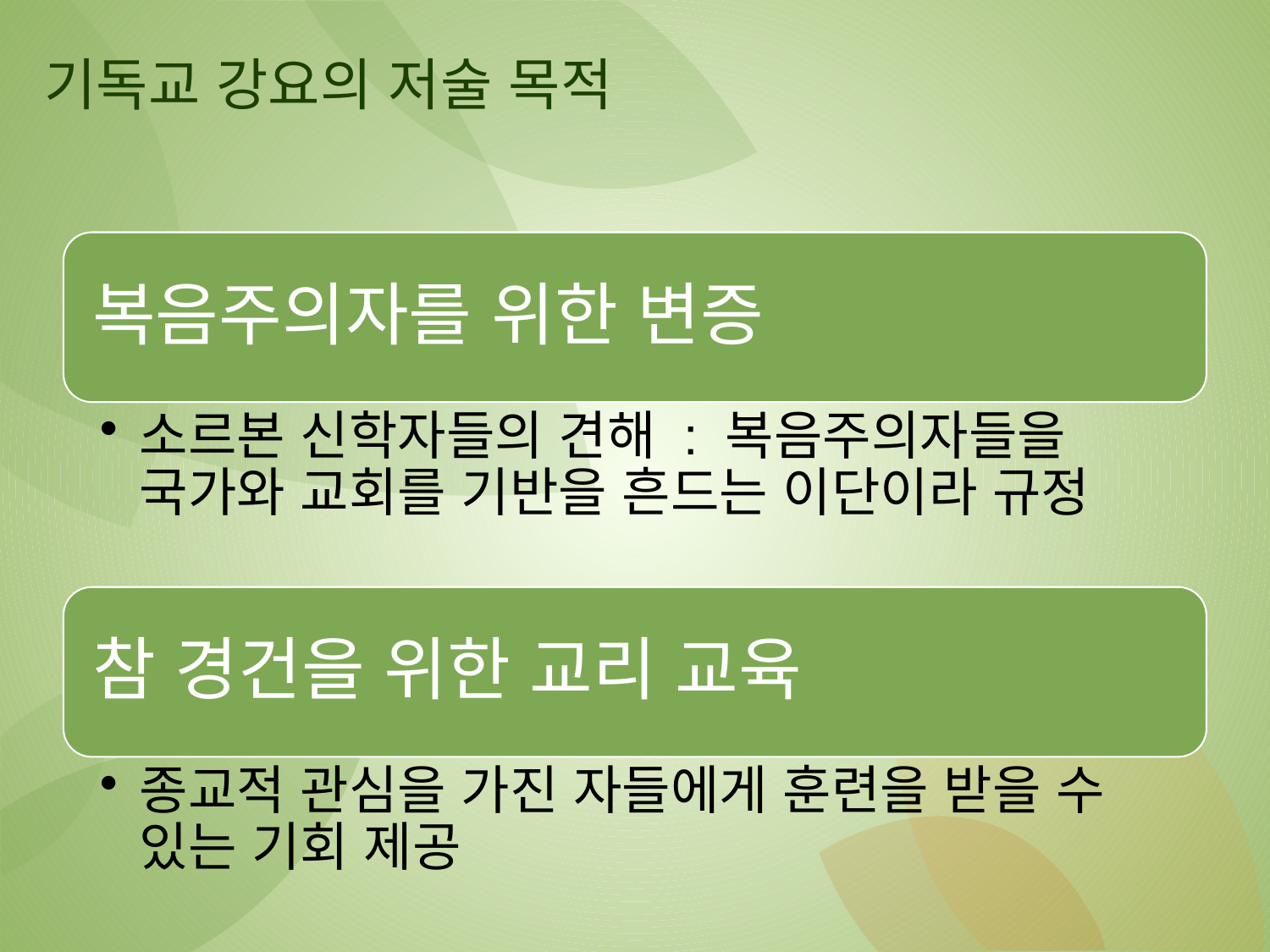

# 기독교 강요의 저술 목적
복음주의자를 위한 변증
소르본 신학자들의 견해 : 복음주의자들을 국가와 교회를 기반을 흔드는 이단이라 규정
참 경건을 위한 교리 교육
종교적 관심을 가진 자들에게 훈련을 받을 수 있는 기회 제공